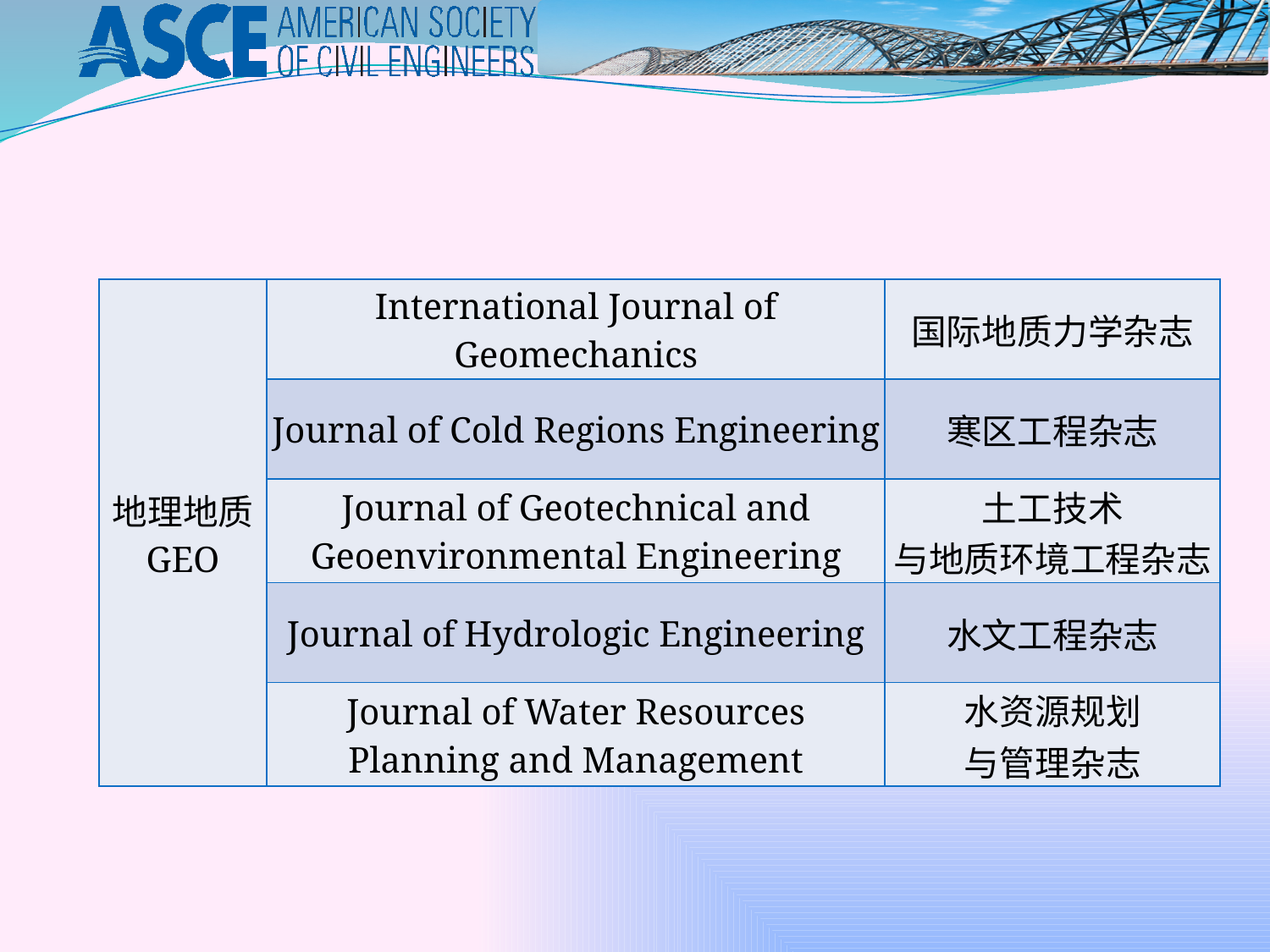

| 地理地质 GEO | International Journal of Geomechanics | 国际地质力学杂志 |
| --- | --- | --- |
|  | Journal of Cold Regions Engineering | 寒区工程杂志 |
|  | Journal of Geotechnical and Geoenvironmental Engineering | 土工技术 与地质环境工程杂志 |
|  | Journal of Hydrologic Engineering | 水文工程杂志 |
|  | Journal of Water Resources Planning and Management | 水资源规划 与管理杂志 |